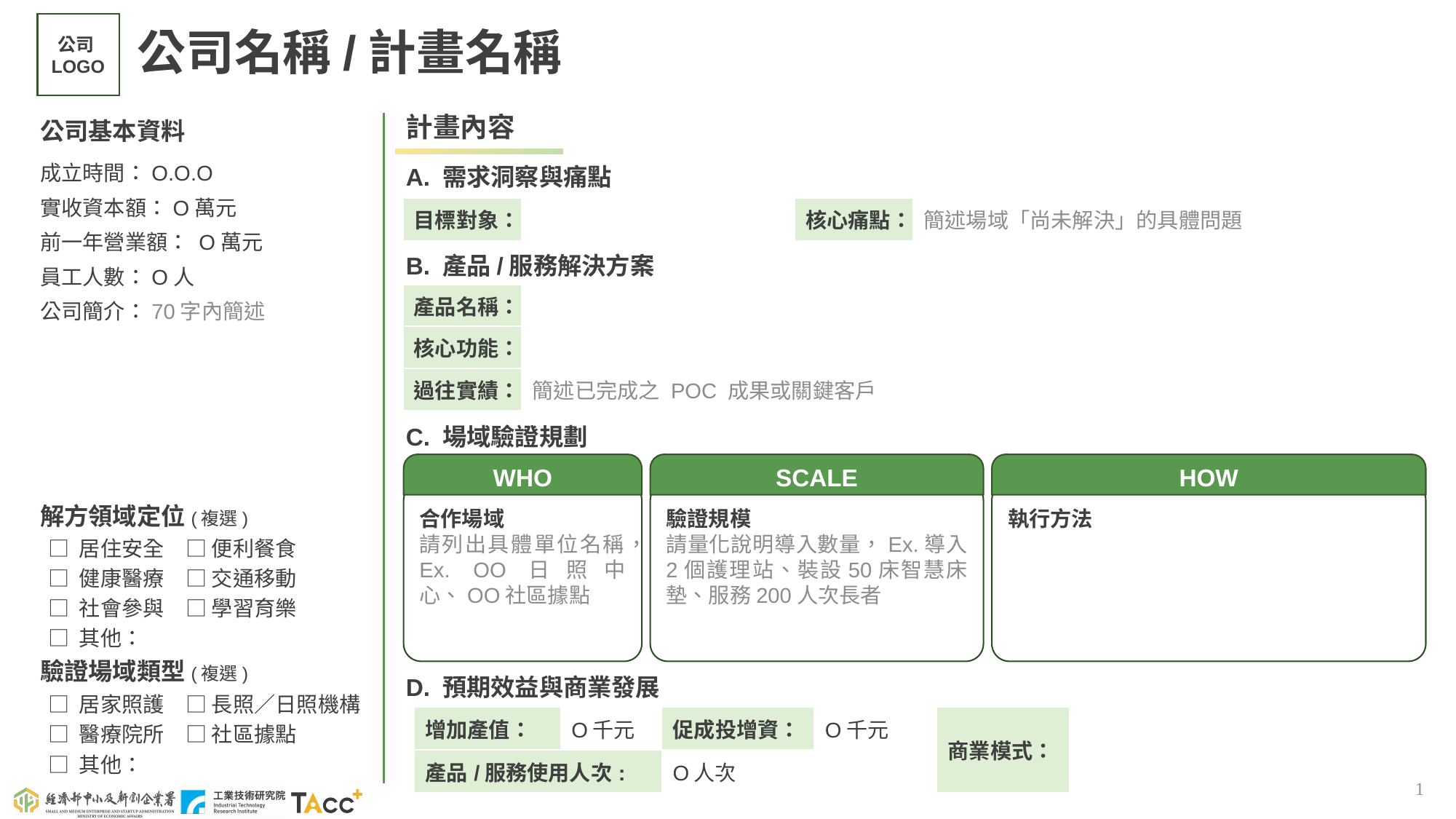

公司LOGO
# 公司名稱/計畫名稱
計畫內容
公司基本資料

成立時間：O.O.O
實收資本額：O萬元
前一年營業額： O萬元
員工人數：O人
公司簡介：70字內簡述
A. 需求洞察與痛點
| 目標對象： |  | 核心痛點： | 簡述場域「尚未解決」的具體問題 |
| --- | --- | --- | --- |
B. 產品/服務解決方案
| 產品名稱： |  |
| --- | --- |
| 核心功能： |  |
| 過往實績： | 簡述已完成之 POC 成果或關鍵客戶 |
C. 場域驗證規劃
WHO
合作場域
請列出具體單位名稱，Ex. OO日照中心、OO社區據點
SCALE
驗證規模
請量化說明導入數量，Ex.導入 2個護理站、裝設50床智慧床墊、服務200人次長者
HOW
執行方法
解方領域定位(複選)
□ 居住安全　□ 便利餐食
□ 健康醫療　□ 交通移動
□ 社會參與　□ 學習育樂
□ 其他：
驗證場域類型(複選)
D. 預期效益與商業發展
□ 居家照護　□ 長照／日照機構
□ 醫療院所　□ 社區據點
□ 其他：
| 商業模式： |  |
| --- | --- |
| 增加產值： | O千元 | 促成投增資： | O千元 |
| --- | --- | --- | --- |
| 產品/服務使用人次: |  | O人次 |  |
1